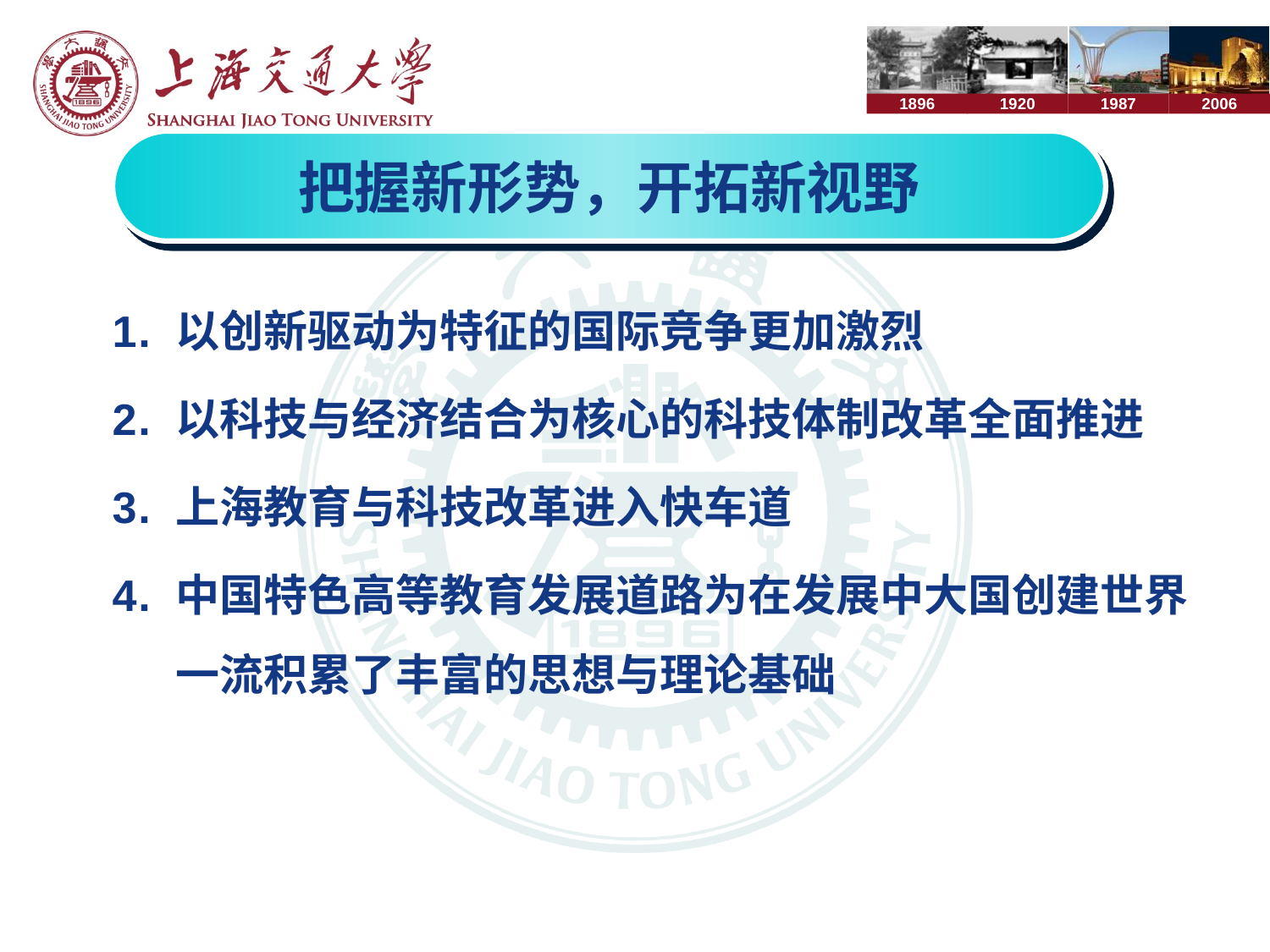

把握新形势，开拓新视野
以创新驱动为特征的国际竞争更加激烈
以科技与经济结合为核心的科技体制改革全面推进
上海教育与科技改革进入快车道
中国特色高等教育发展道路为在发展中大国创建世界一流积累了丰富的思想与理论基础